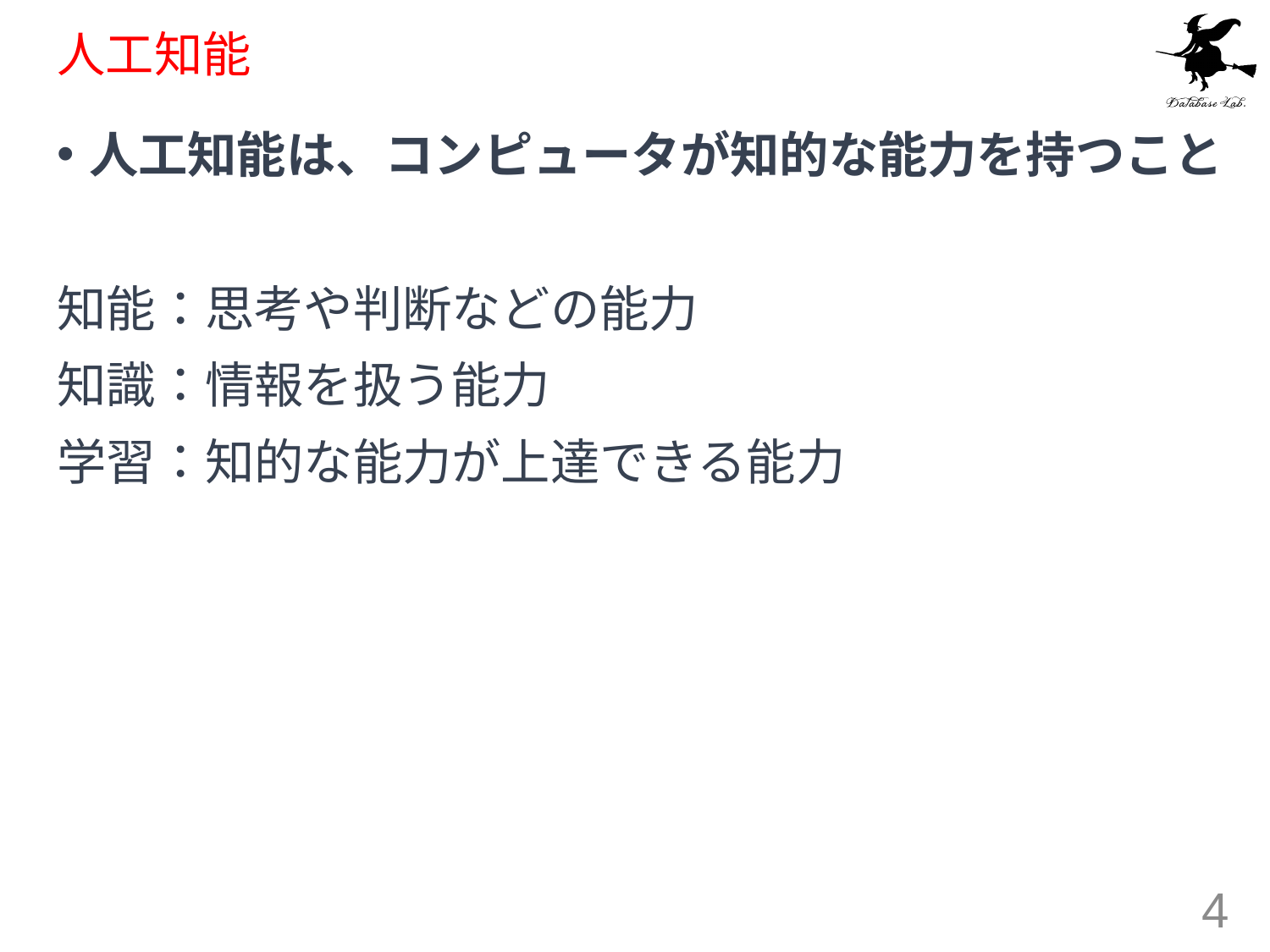

# 人工知能
人工知能は、コンピュータが知的な能力を持つこと

知能：思考や判断などの能力
知識：情報を扱う能力
学習：知的な能力が上達できる能力

4